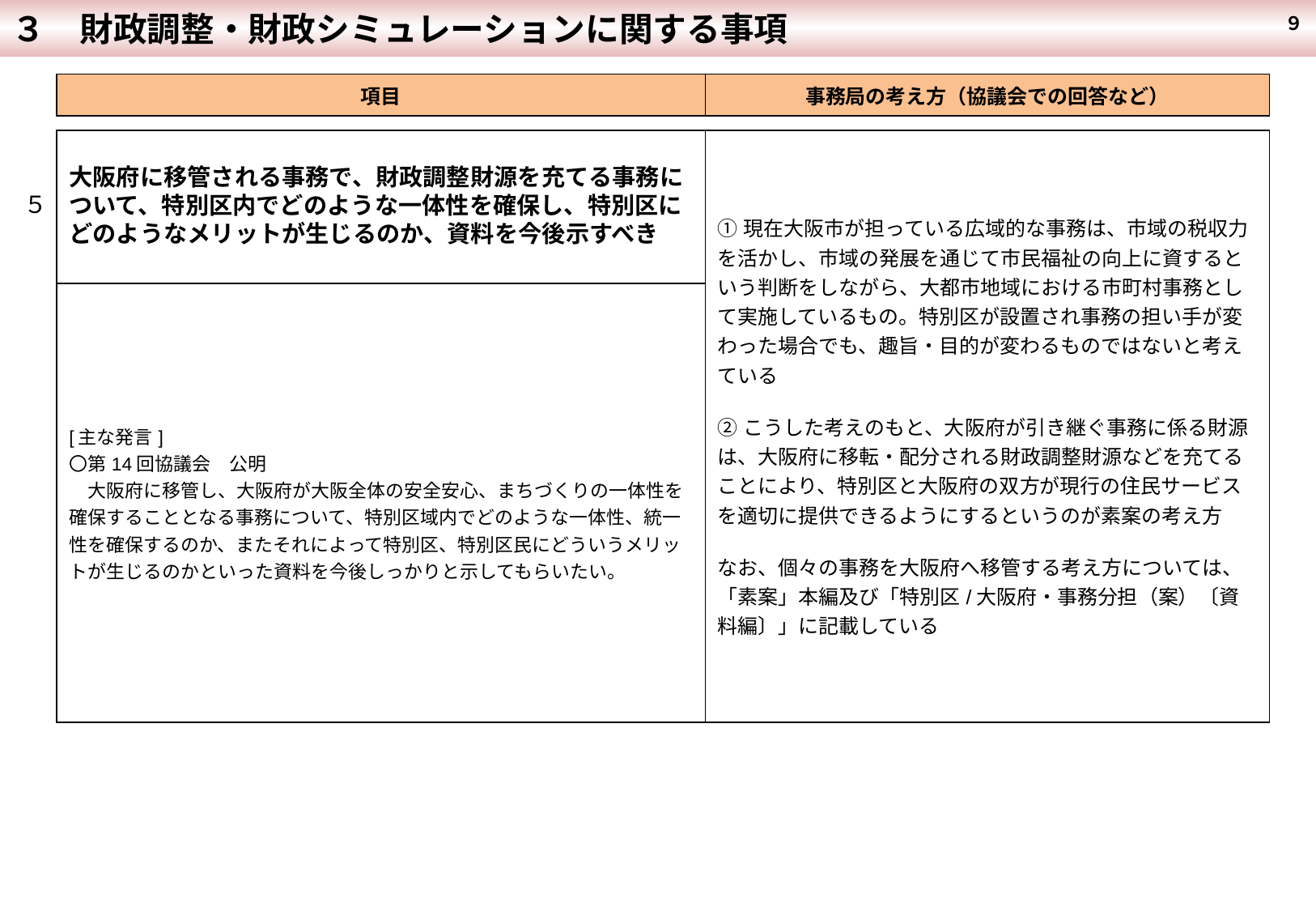

３　財政調整・財政シミュレーションに関する事項
 ９
| 項目 | 事務局の考え方（協議会での回答など） |
| --- | --- |
| 大阪府に移管される事務で、財政調整財源を充てる事務について、特別区内でどのような一体性を確保し、特別区にどのようなメリットが生じるのか、資料を今後示すべき | ①現在大阪市が担っている広域的な事務は、市域の税収力を活かし、市域の発展を通じて市民福祉の向上に資するという判断をしながら、大都市地域における市町村事務として実施しているもの。特別区が設置され事務の担い手が変わった場合でも、趣旨・目的が変わるものではないと考えている ②こうした考えのもと、大阪府が引き継ぐ事務に係る財源は、大阪府に移転・配分される財政調整財源などを充てることにより、特別区と大阪府の双方が現行の住民サービスを適切に提供できるようにするというのが素案の考え方 なお、個々の事務を大阪府へ移管する考え方については、「素案」本編及び「特別区/大阪府・事務分担（案）〔資料編〕」に記載している |
| --- | --- |
| [主な発言] 〇第14回協議会　公明 　大阪府に移管し、大阪府が大阪全体の安全安心、まちづくりの一体性を確保することとなる事務について、特別区域内でどのような一体性、統一性を確保するのか、またそれによって特別区、特別区民にどういうメリットが生じるのかといった資料を今後しっかりと示してもらいたい。 |  |
５